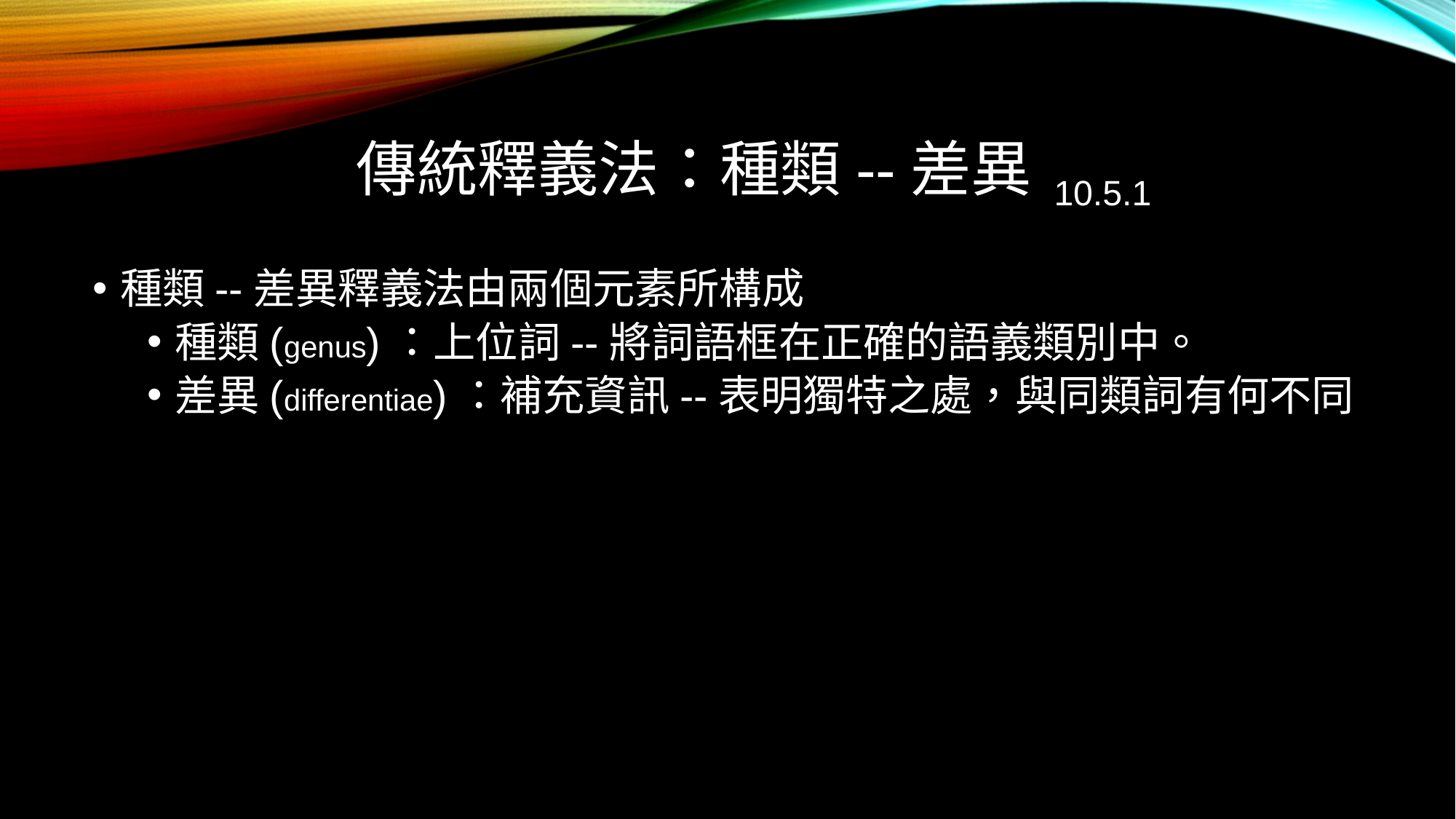

# 傳統釋義法：種類--差異 10.5.1
種類--差異釋義法由兩個元素所構成
種類(genus)：上位詞--將詞語框在正確的語義類別中。
差異(differentiae)：補充資訊--表明獨特之處，與同類詞有何不同